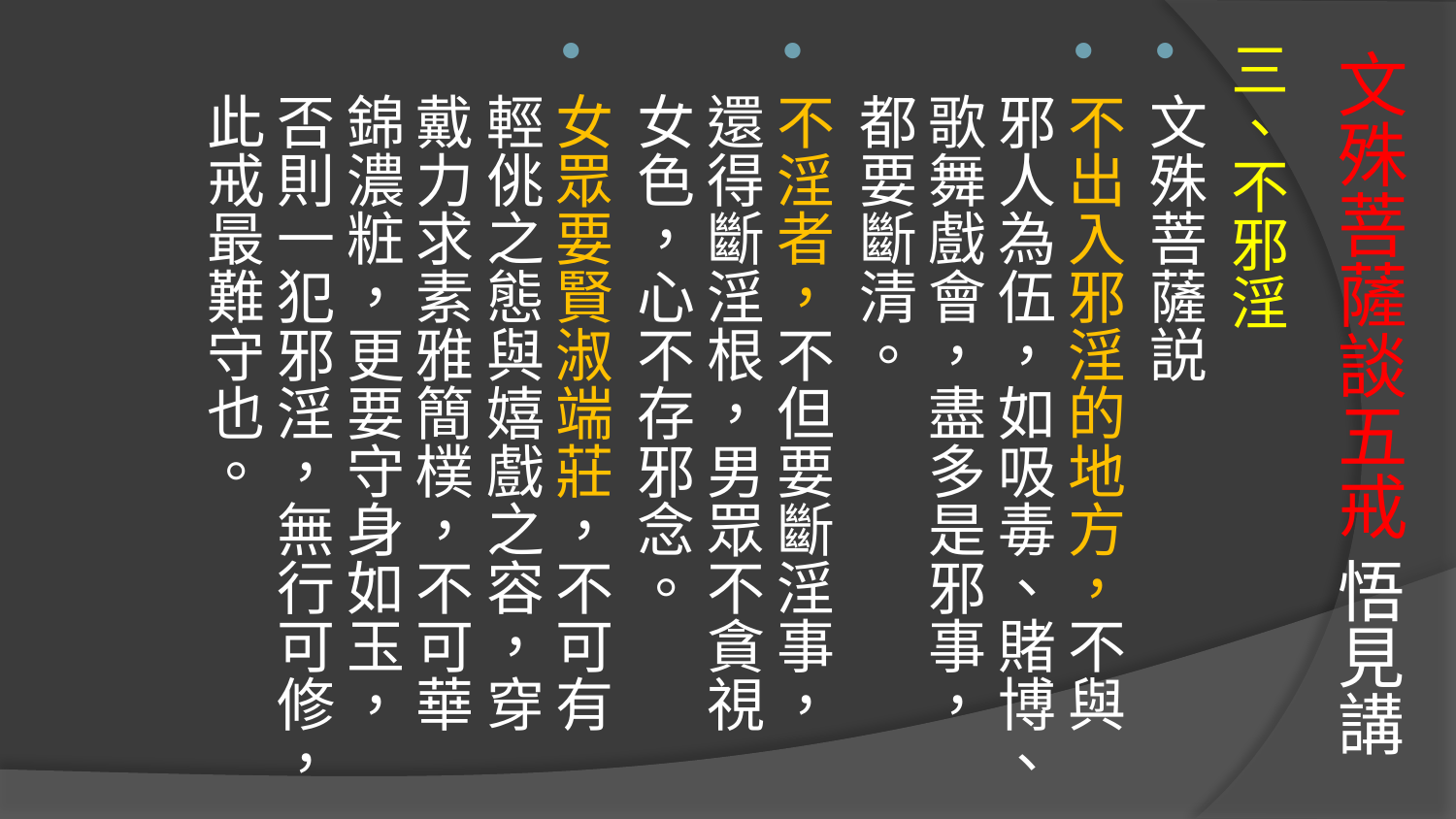

# 文殊菩薩談五戒 悟見講
三、不邪淫
文殊菩薩説
不出入邪淫的地方，不與邪人為伍，如吸毒、賭博、歌舞戲會，盡多是邪事，都要斷清。
不淫者，不但要斷淫事，還得斷淫根，男眾不貪視女色，心不存邪念。
女眾要賢淑端莊，不可有輕佻之態與嬉戲之容，穿戴力求素雅簡樸，不可華錦濃粧，更要守身如玉，否則一犯邪淫，無行可修，此戒最難守也。